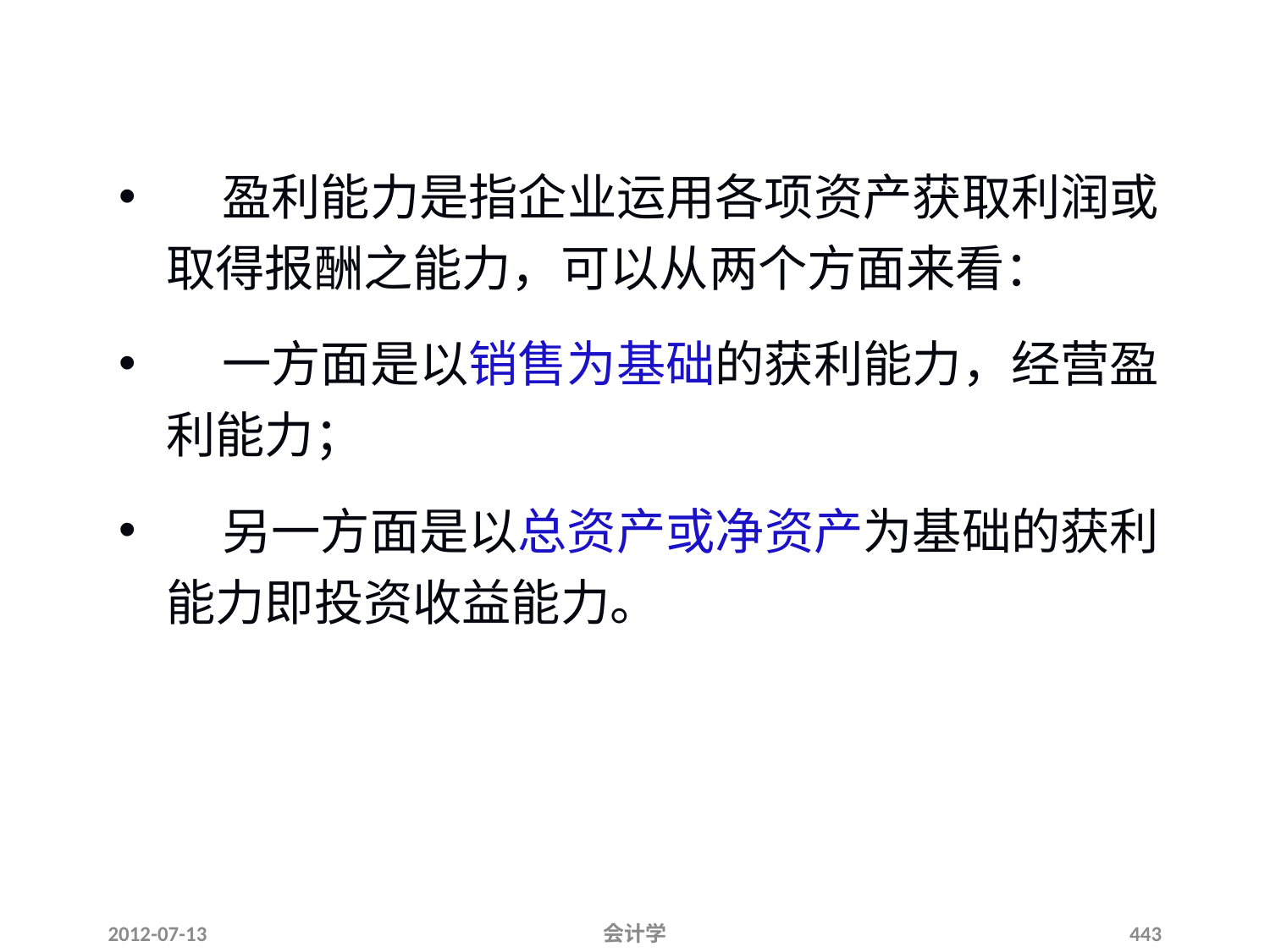

# 盈利能力分析
    盈利能力是指企业运用各项资产获取利润或取得报酬之能力，可以从两个方面来看：
    一方面是以销售为基础的获利能力，经营盈利能力；
    另一方面是以总资产或净资产为基础的获利能力即投资收益能力。
2012-07-13
会计学
443